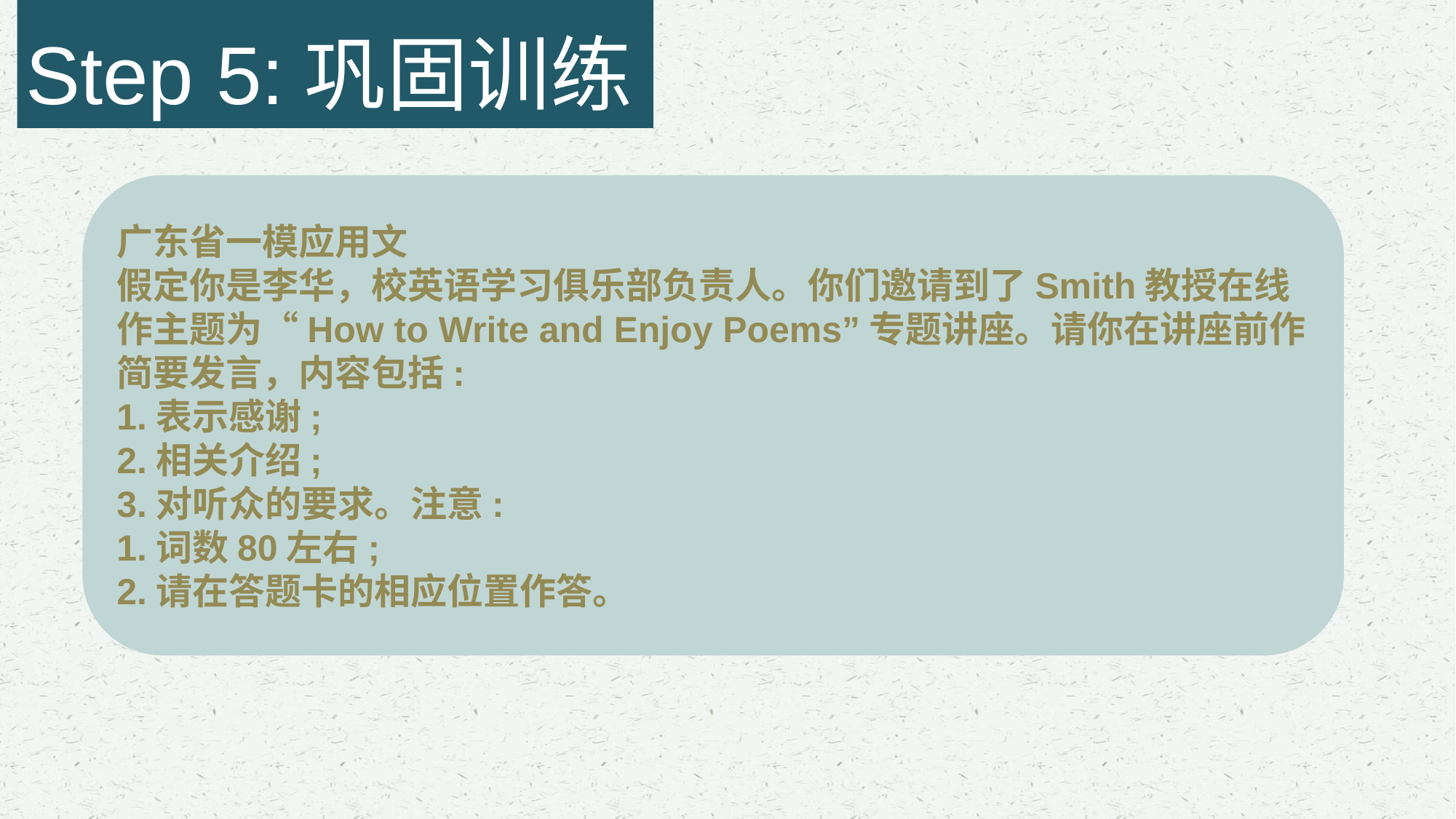

Step 5:巩固训练
广东省一模应用文
假定你是李华，校英语学习俱乐部负责人。你们邀请到了Smith教授在线作主题为“How to Write and Enjoy Poems”专题讲座。请你在讲座前作简要发言，内容包括:
1.表示感谢;
2.相关介绍;
3.对听众的要求。注意:
1.词数80左右;
2.请在答题卡的相应位置作答。